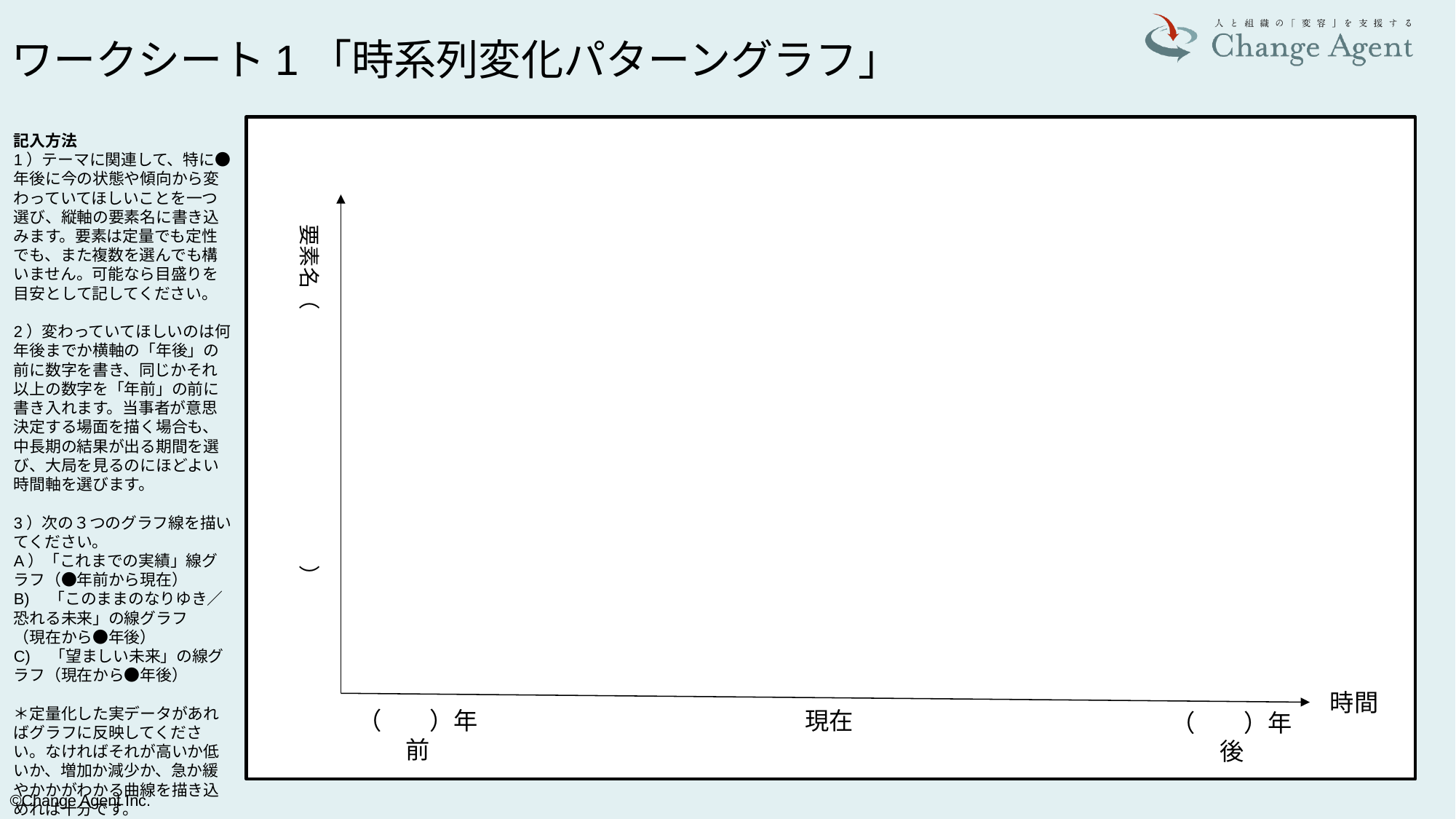

# ワークシート1「時系列変化パターングラフ」

記入方法
1）テーマに関連して、特に●年後に今の状態や傾向から変わっていてほしいことを一つ選び、縦軸の要素名に書き込みます。要素は定量でも定性でも、また複数を選んでも構いません。可能なら目盛りを目安として記してください。

2）変わっていてほしいのは何年後までか横軸の「年後」の前に数字を書き、同じかそれ以上の数字を「年前」の前に書き入れます。当事者が意思決定する場面を描く場合も、中長期の結果が出る期間を選び、大局を見るのにほどよい時間軸を選びます。
3）次の３つのグラフ線を描いてください。
A）「これまでの実績」線グラフ（●年前から現在）
B)　「このままのなりゆき／恐れる未来」の線グラフ
（現在から●年後）
C)　「望ましい未来」の線グラフ（現在から●年後）

＊定量化した実データがあればグラフに反映してください。なければそれが高いか低いか、増加か減少か、急か緩やかかがわかる曲線を描き込めれば十分です。

要素名（　　　　　　　　　　　　）
時間
（　　）年前
現在
（　　）年後
©Change Agent Inc.